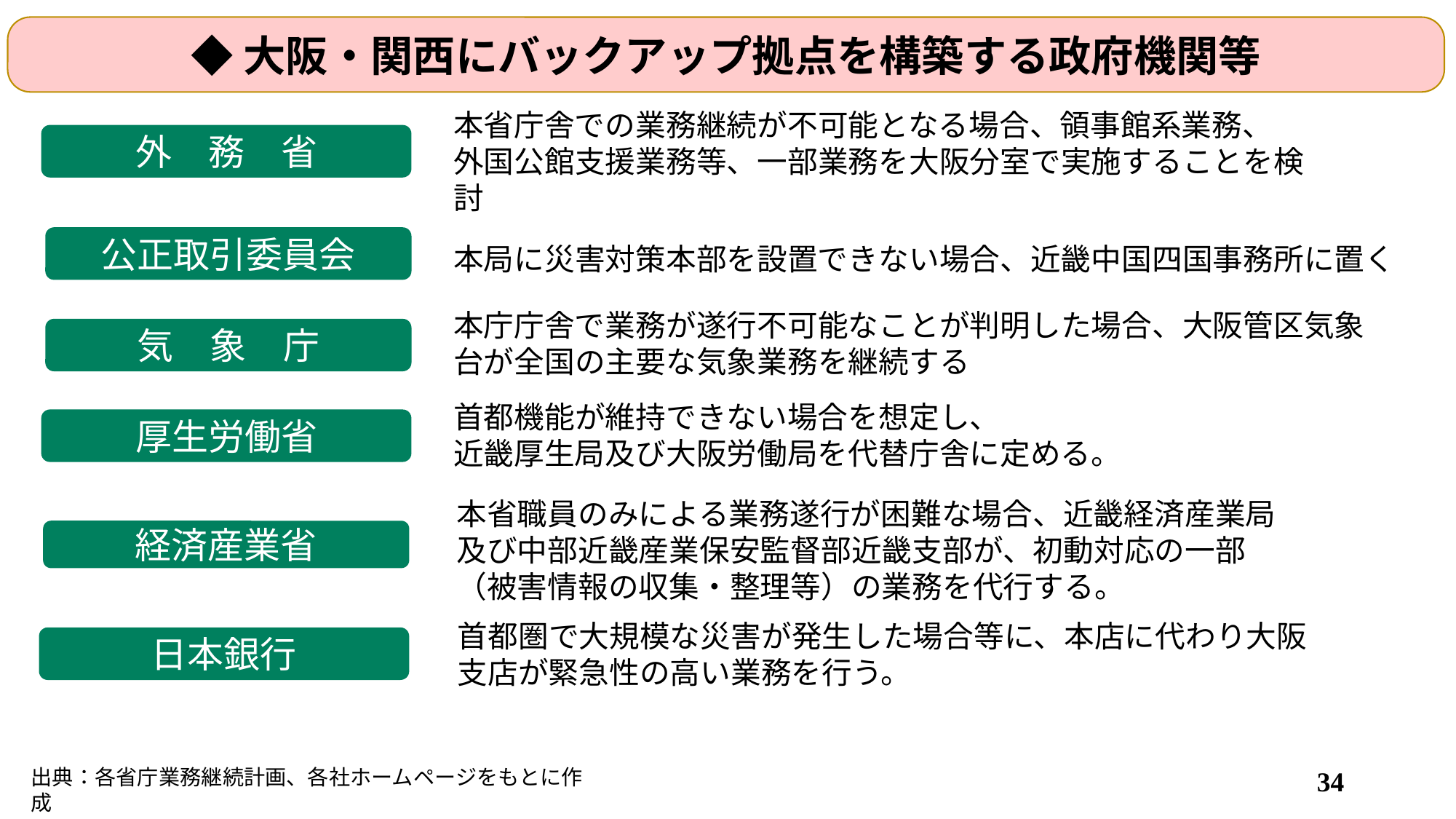

◆大阪・関西にバックアップ拠点を構築する政府機関等
本省庁舎での業務継続が不可能となる場合、領事館系業務、
外国公館支援業務等、一部業務を大阪分室で実施することを検討
外　務　省
本局に災害対策本部を設置できない場合、近畿中国四国事務所に置く
公正取引委員会
本庁庁舎で業務が遂行不可能なことが判明した場合、大阪管区気象台が全国の主要な気象業務を継続する
気　象　庁
首都機能が維持できない場合を想定し、
近畿厚生局及び大阪労働局を代替庁舎に定める。
厚生労働省
本省職員のみによる業務遂行が困難な場合、近畿経済産業局及び中部近畿産業保安監督部近畿支部が、初動対応の一部（被害情報の収集・整理等）の業務を代行する。
経済産業省
首都圏で大規模な災害が発生した場合等に、本店に代わり大阪支店が緊急性の高い業務を行う。
日本銀行
34
出典：各省庁業務継続計画、各社ホームページをもとに作成